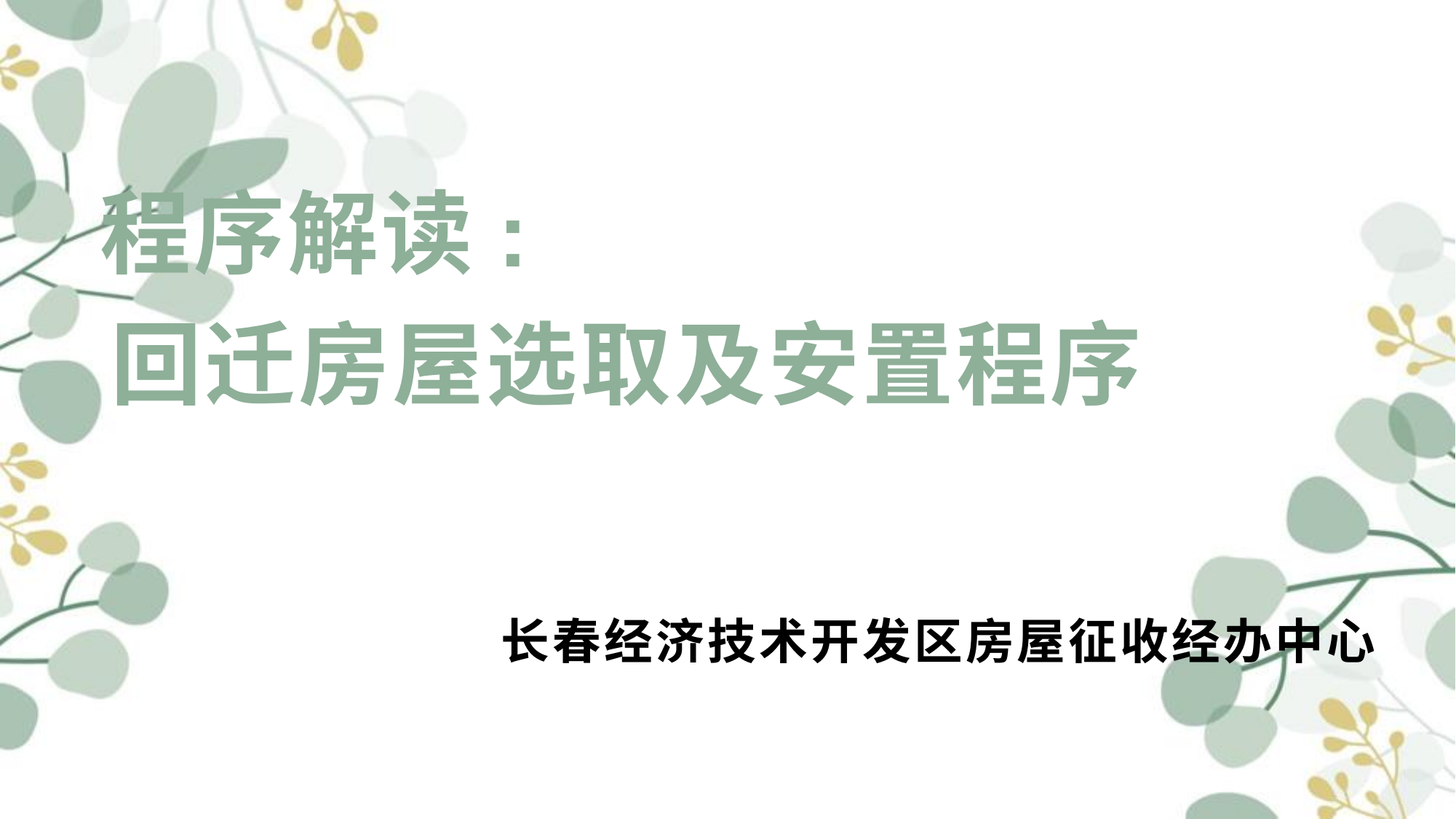

程序解读:
回迁房屋选取及安置程序
长春经济技术开发区房屋征收经办中心